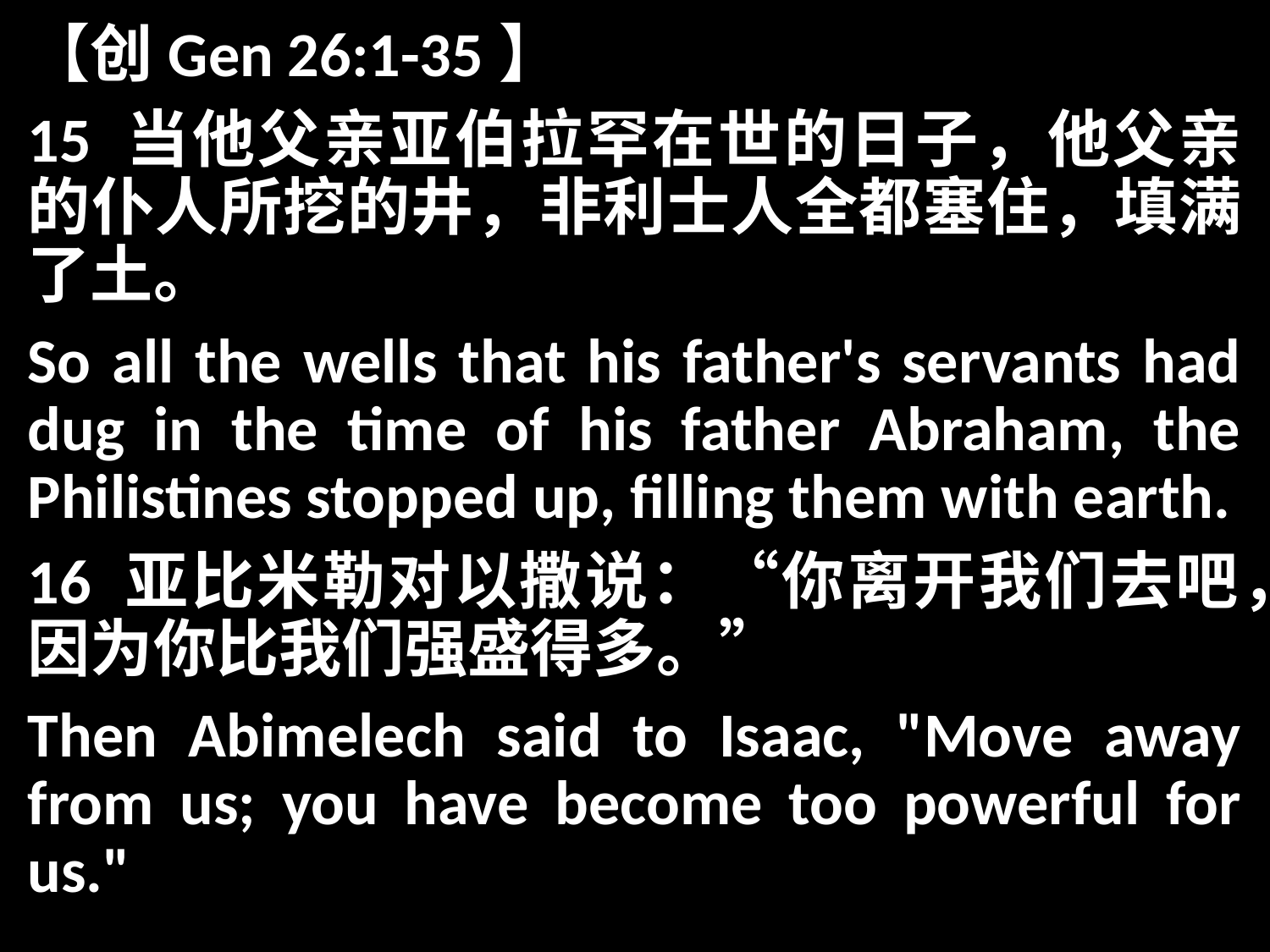

【创Gen 26:1-35】
15 当他父亲亚伯拉罕在世的日子，他父亲的仆人所挖的井，非利士人全都塞住，填满了土。
So all the wells that his father's servants had dug in the time of his father Abraham, the Philistines stopped up, filling them with earth.
16 亚比米勒对以撒说：“你离开我们去吧，因为你比我们强盛得多。”
Then Abimelech said to Isaac, "Move away from us; you have become too powerful for us."